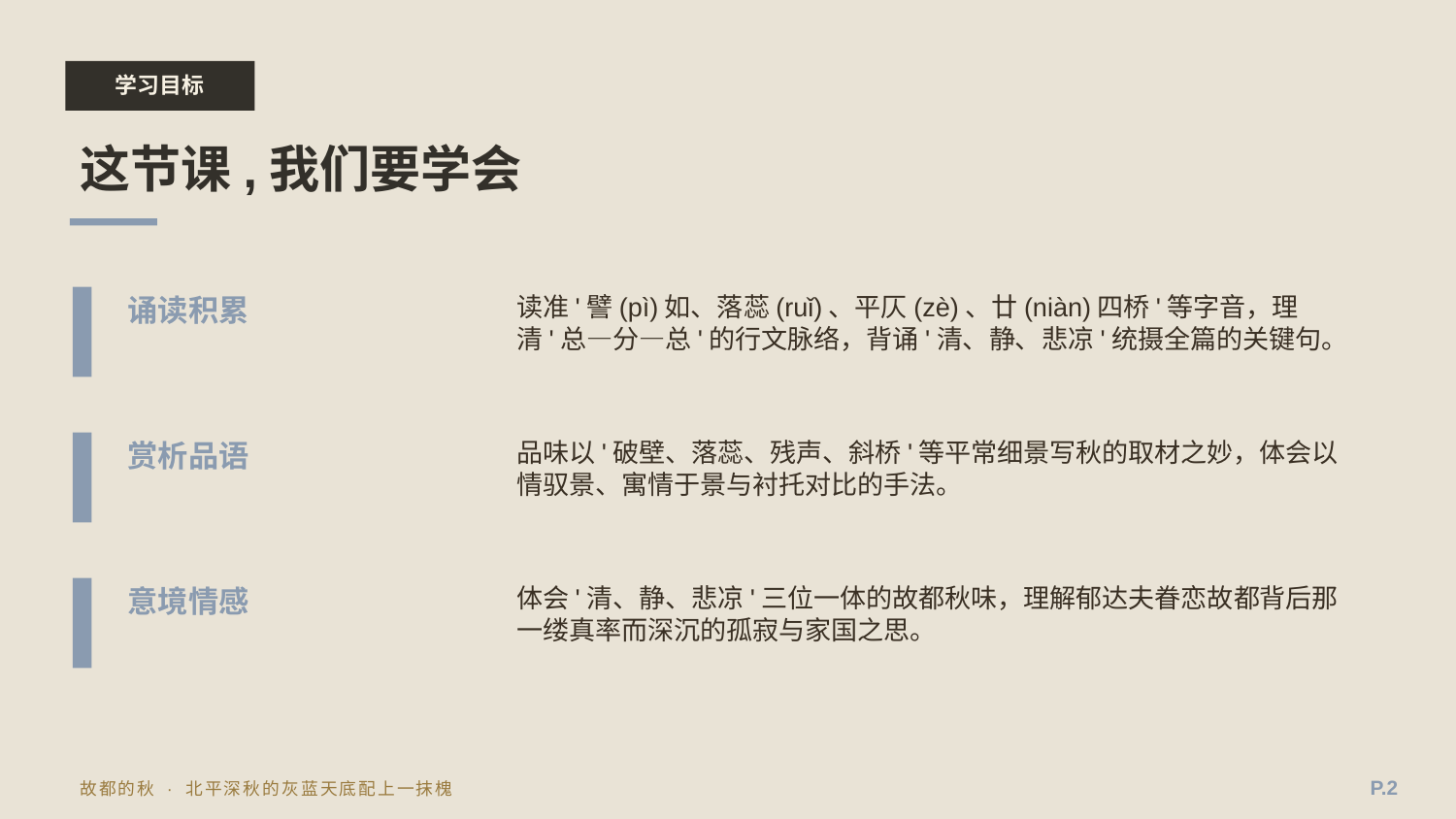

学习目标

这节课,我们要学会

诵读积累
读准'譬(pì)如、落蕊(ruǐ)、平仄(zè)、廿(niàn)四桥'等字音，理清'总—分—总'的行文脉络，背诵'清、静、悲凉'统摄全篇的关键句。

赏析品语
品味以'破壁、落蕊、残声、斜桥'等平常细景写秋的取材之妙，体会以情驭景、寓情于景与衬托对比的手法。

意境情感
体会'清、静、悲凉'三位一体的故都秋味，理解郁达夫眷恋故都背后那一缕真率而深沉的孤寂与家国之思。

P.2
故都的秋 · 北平深秋的灰蓝天底配上一抹槐